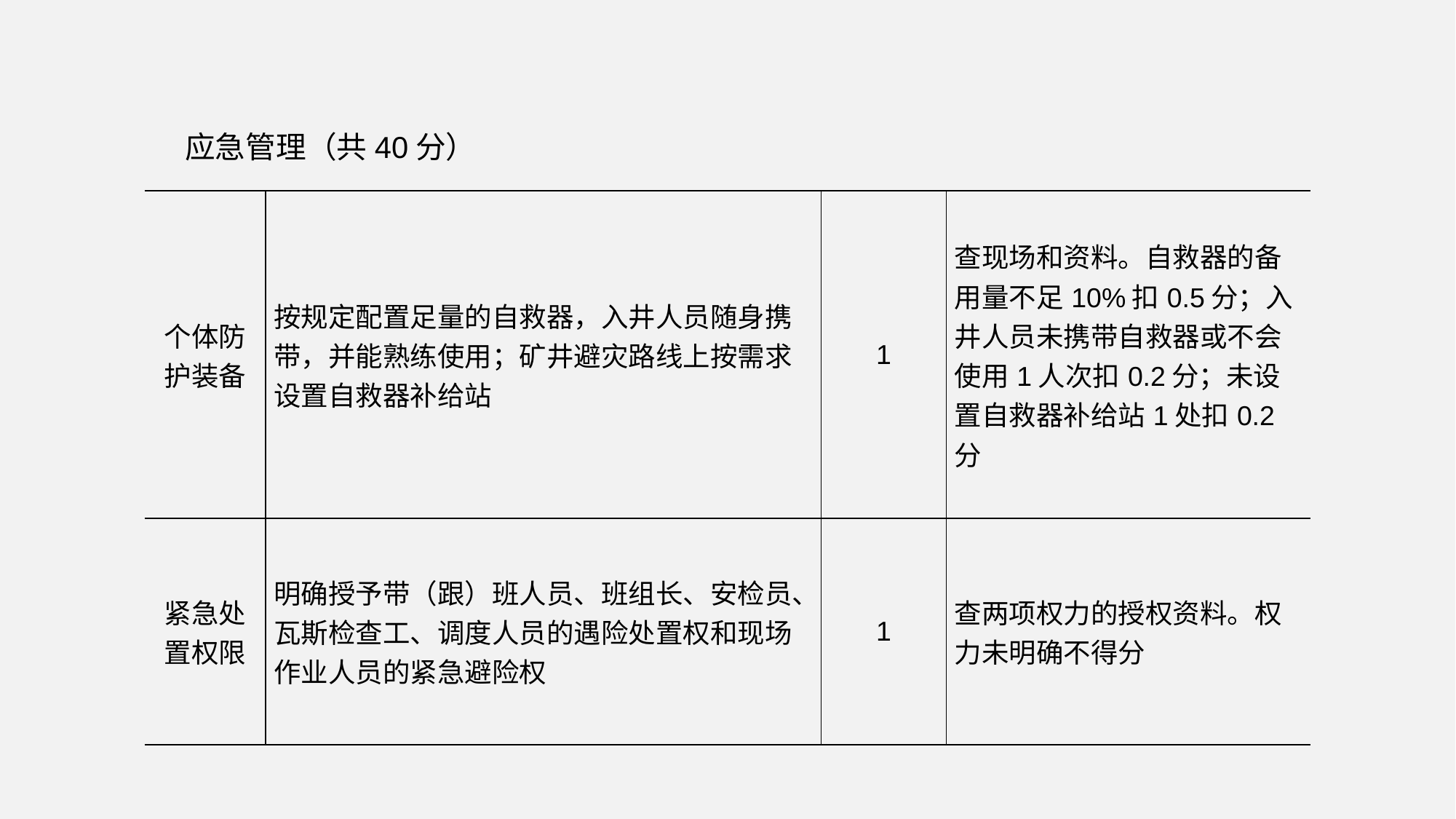

应急管理（共40分）
| 个体防护装备 | 按规定配置足量的自救器，入井人员随身携带，并能熟练使用；矿井避灾路线上按需求设置自救器补给站 | 1 | 查现场和资料。自救器的备用量不足10%扣0.5分；入井人员未携带自救器或不会使用1人次扣0.2分；未设置自救器补给站1处扣0.2分 |
| --- | --- | --- | --- |
| 紧急处置权限 | 明确授予带（跟）班人员、班组长、安检员、瓦斯检查工、调度人员的遇险处置权和现场作业人员的紧急避险权 | 1 | 查两项权力的授权资料。权力未明确不得分 |